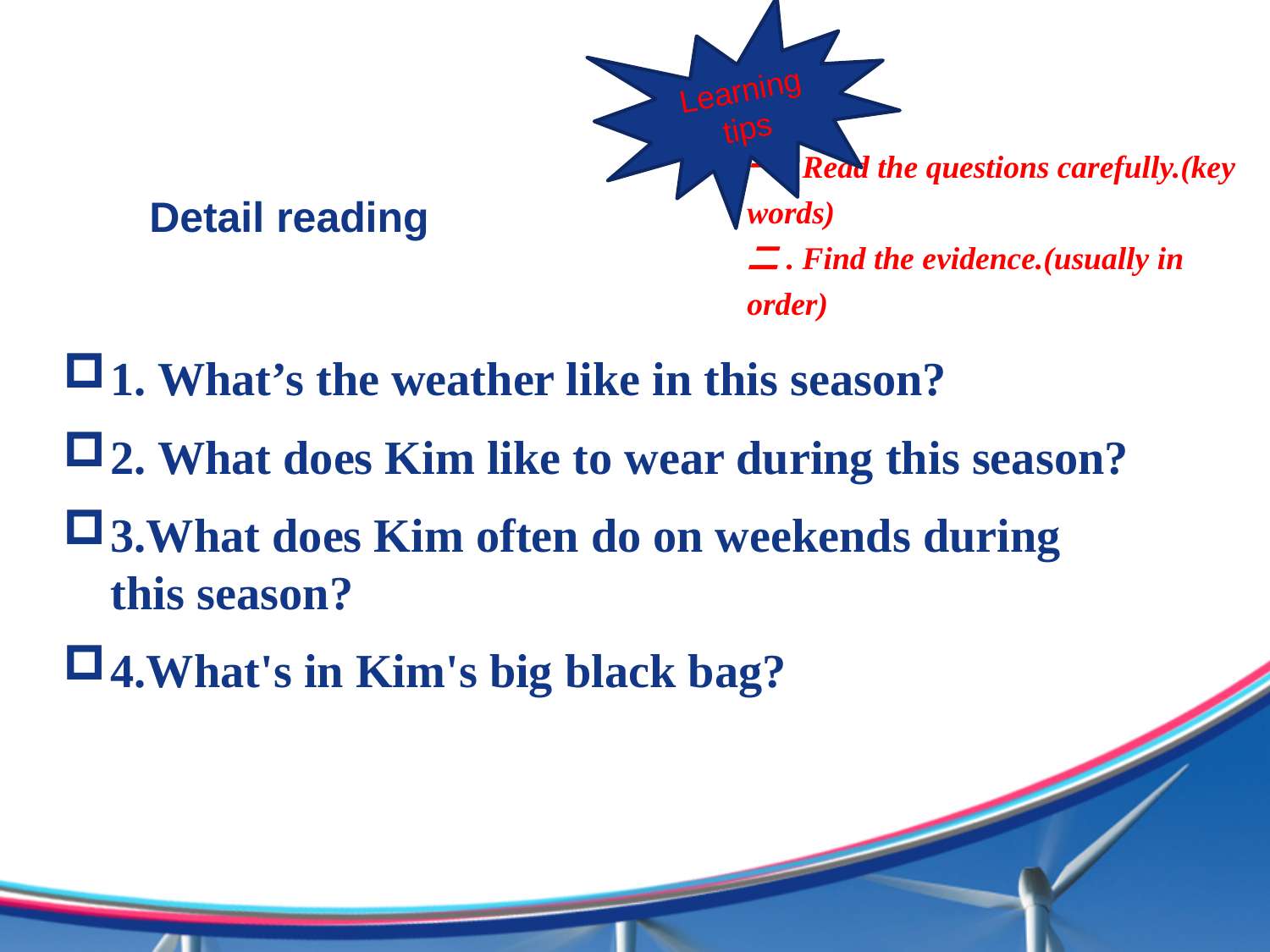

Learning tips

一. Read the questions carefully.(key words)
二. Find the evidence.(usually in order)

# Detail reading
1. What’s the weather like in this season?
2. What does Kim like to wear during this season?
3.What does Kim often do on weekends during this season?
4.What's in Kim's big black bag?